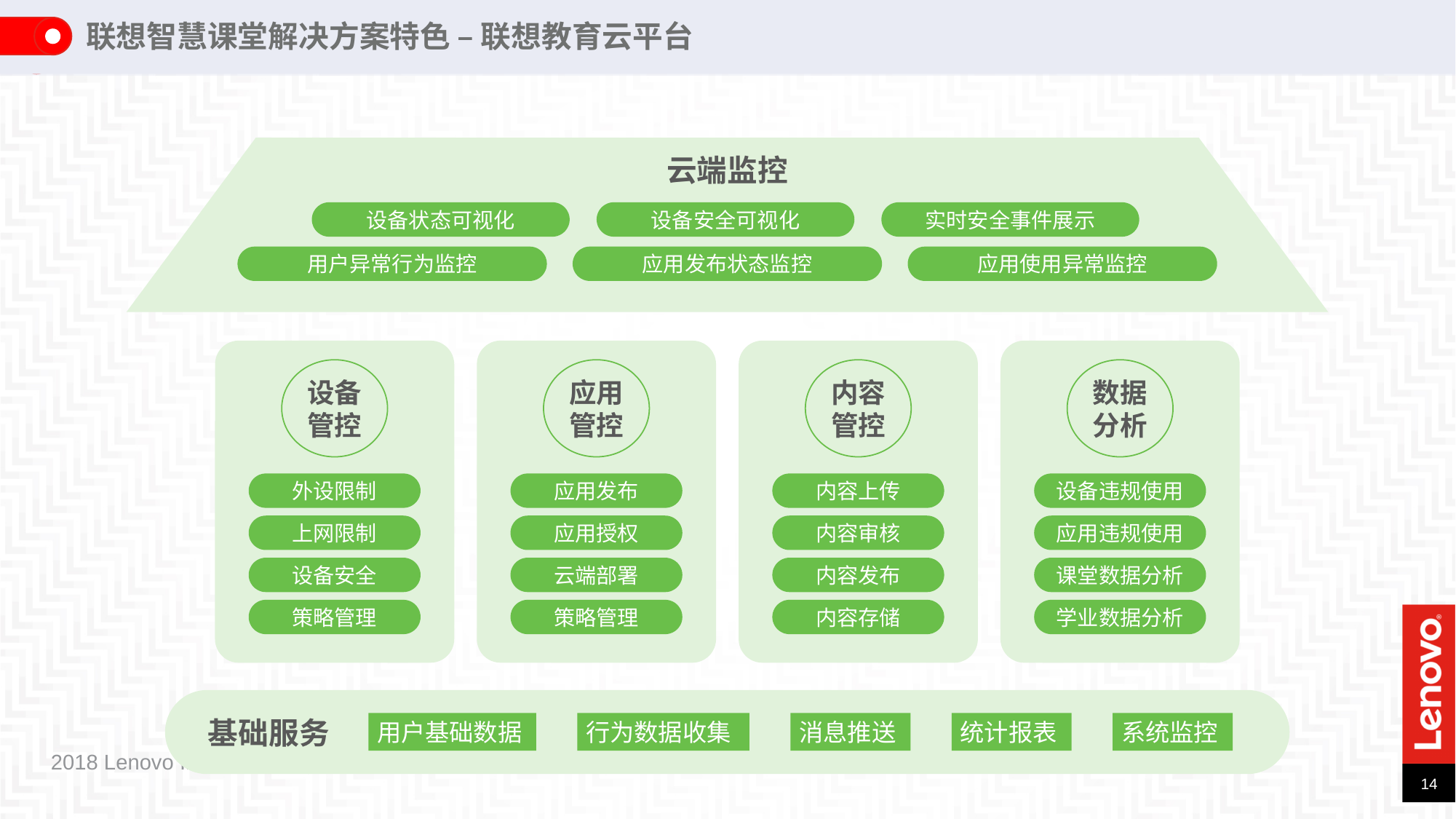

联想智慧课堂解决方案特色 – 联想教育云平台

云端监控
设备状态可视化
设备安全可视化
实时安全事件展示
用户异常行为监控
应用发布状态监控
应用使用异常监控

设备管控
应用管控
内容管控
数据分析
外设限制
应用发布
内容上传
设备违规使用
上网限制
应用授权
内容审核
应用违规使用
设备安全
云端部署
内容发布
课堂数据分析
策略管理
策略管理
内容存储
学业数据分析

用户基础数据
行为数据收集
消息推送
统计报表
系统监控
基础服务